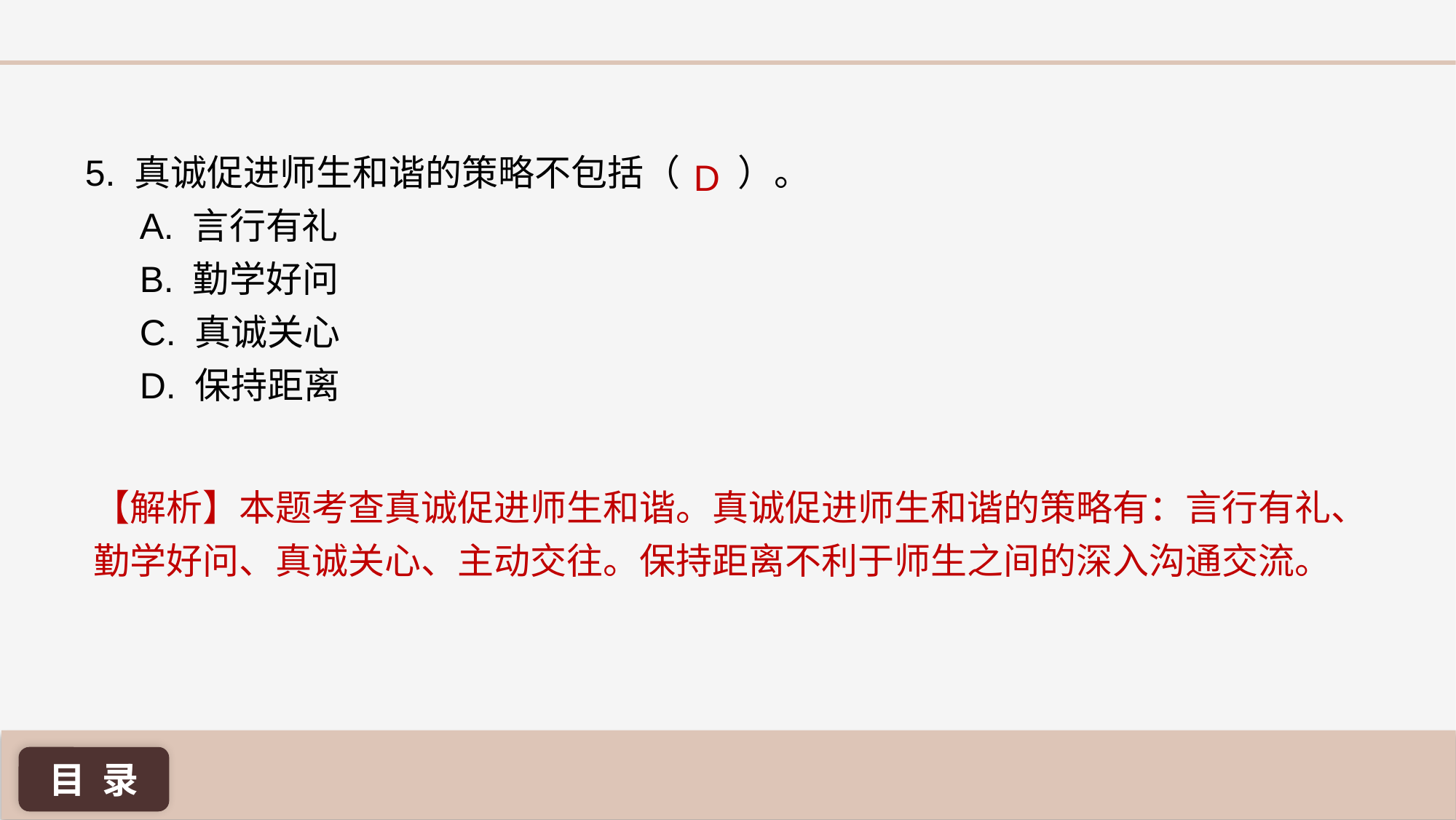

D
5. 真诚促进师生和谐的策略不包括（       ）。
A. 言行有礼
B. 勤学好问
C. 真诚关心
D. 保持距离
【解析】本题考查真诚促进师生和谐。真诚促进师生和谐的策略有：言行有礼、勤学好问、真诚关心、主动交往。保持距离不利于师生之间的深入沟通交流。